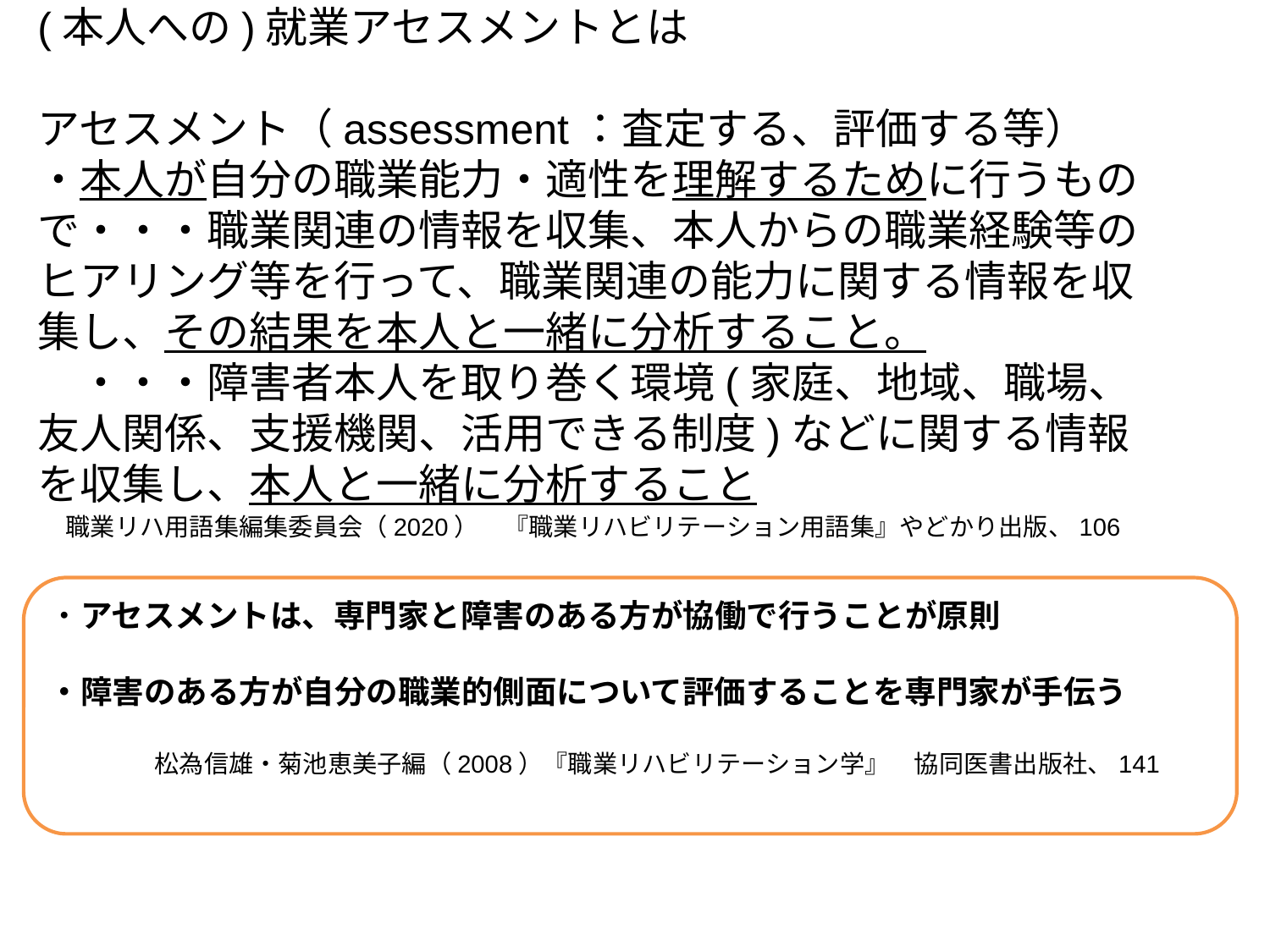

(本人への)就業アセスメントとは

アセスメント（assessment：査定する、評価する等）
・本人が自分の職業能力・適性を理解するために行うもので・・・職業関連の情報を収集、本人からの職業経験等のヒアリング等を行って、職業関連の能力に関する情報を収集し、その結果を本人と一緒に分析すること。
　・・・障害者本人を取り巻く環境(家庭、地域、職場、友人関係、支援機関、活用できる制度)などに関する情報を収集し、本人と一緒に分析すること
　職業リハ用語集編集委員会（2020）　『職業リハビリテーション用語集』やどかり出版、106
・アセスメントは、専門家と障害のある方が協働で行うことが原則

・障害のある方が自分の職業的側面について評価することを専門家が手伝う

　　　　　松為信雄・菊池恵美子編（2008）『職業リハビリテーション学』　協同医書出版社、141